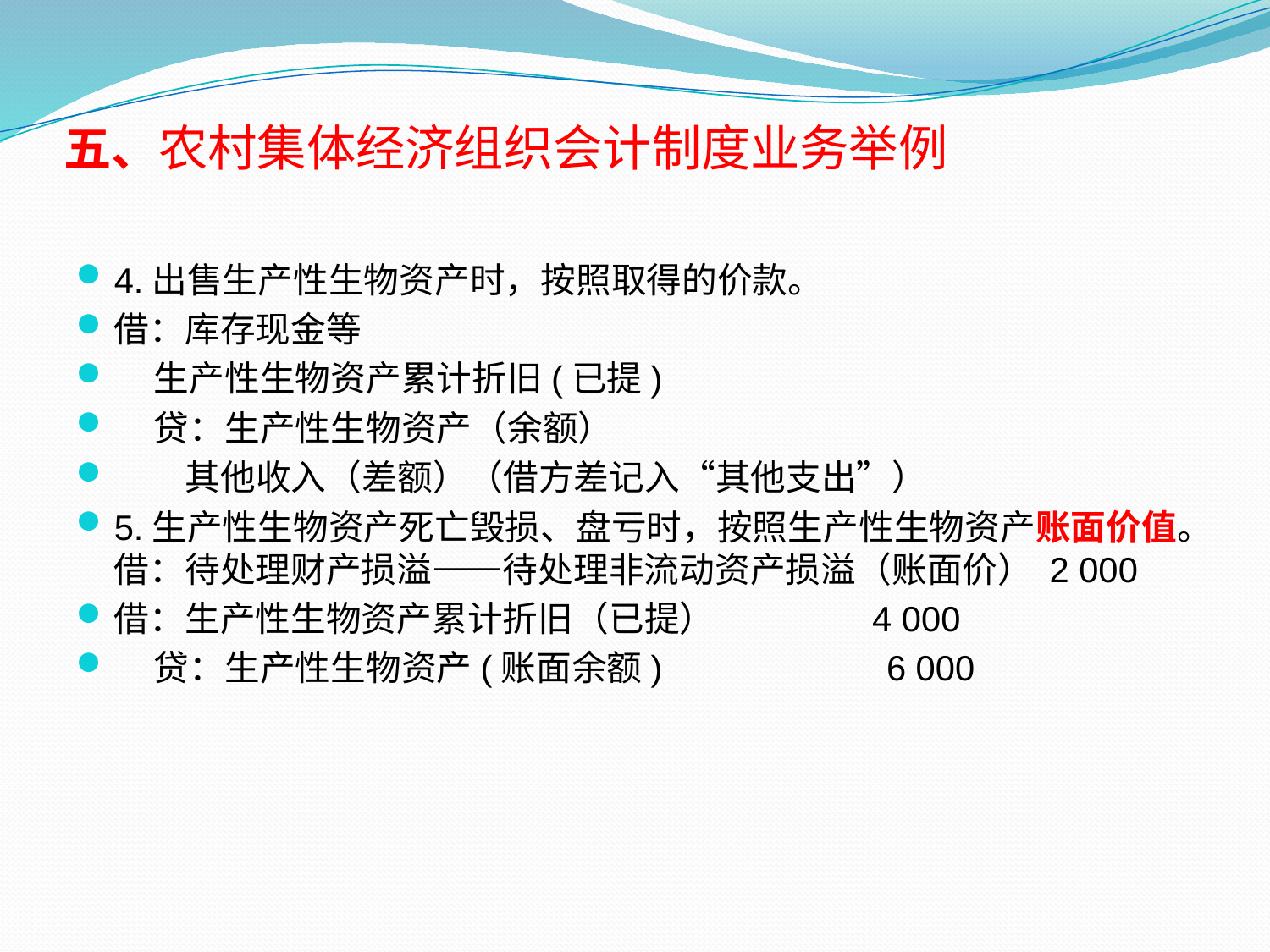

# 五、农村集体经济组织会计制度业务举例

4.出售生产性生物资产时，按照取得的价款。
借：库存现金等
    生产性生物资产累计折旧(已提)
    贷：生产性生物资产（余额）
        其他收入（差额）（借方差记入“其他支出”）
5.生产性生物资产死亡毁损、盘亏时，按照生产性生物资产账面价值。借：待处理财产损溢——待处理非流动资产损溢（账面价） 2 000
借：生产性生物资产累计折旧（已提）                   4 000
    贷：生产性生物资产(账面余额)                       6 000